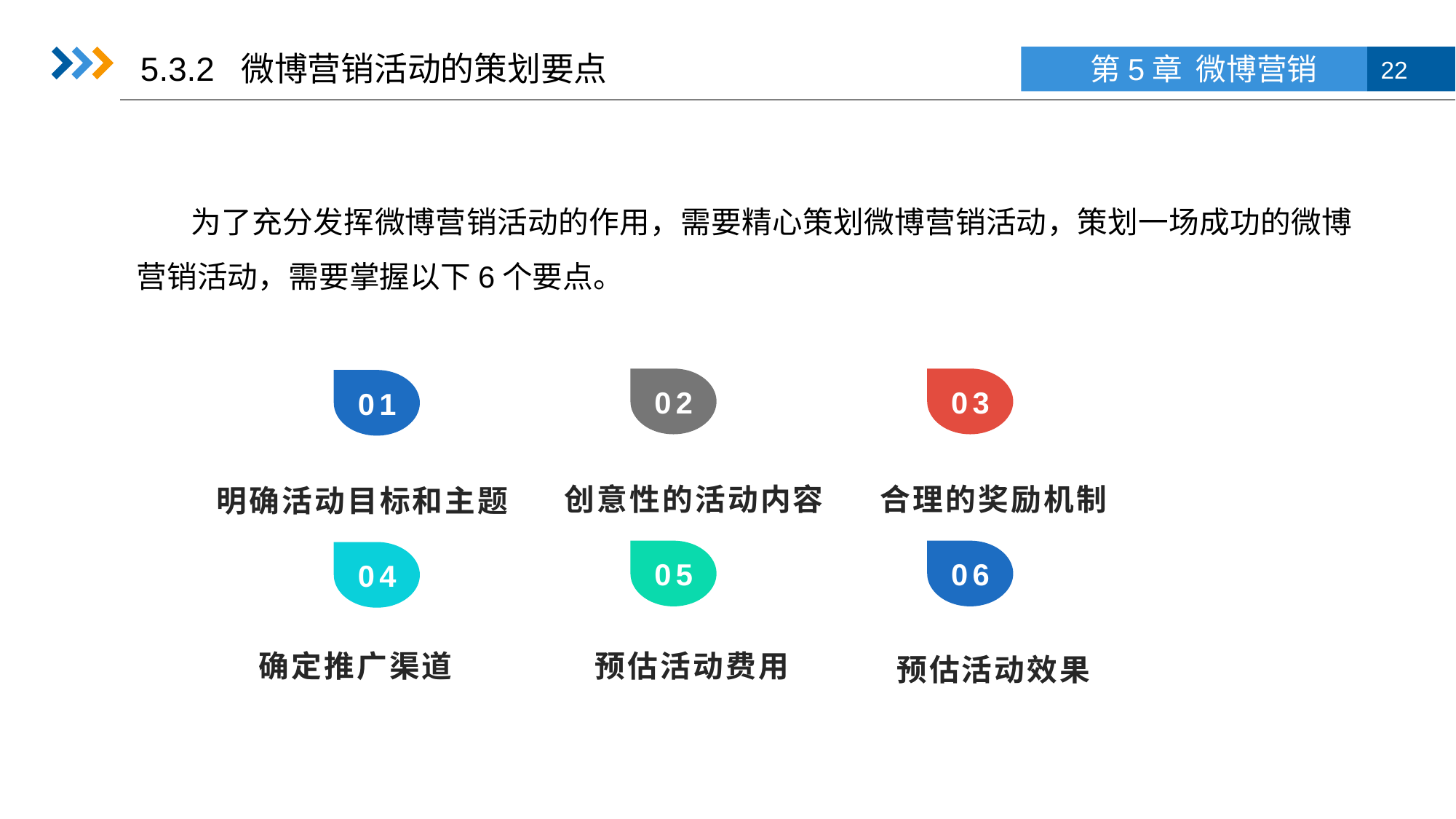

5.3.2  微博营销活动的策划要点
为了充分发挥微博营销活动的作用，需要精心策划微博营销活动，策划一场成功的微博营销活动，需要掌握以下6个要点。

02
03
01
创意性的活动内容
合理的奖励机制
明确活动目标和主题

05
06
04
确定推广渠道
预估活动费用
预估活动效果